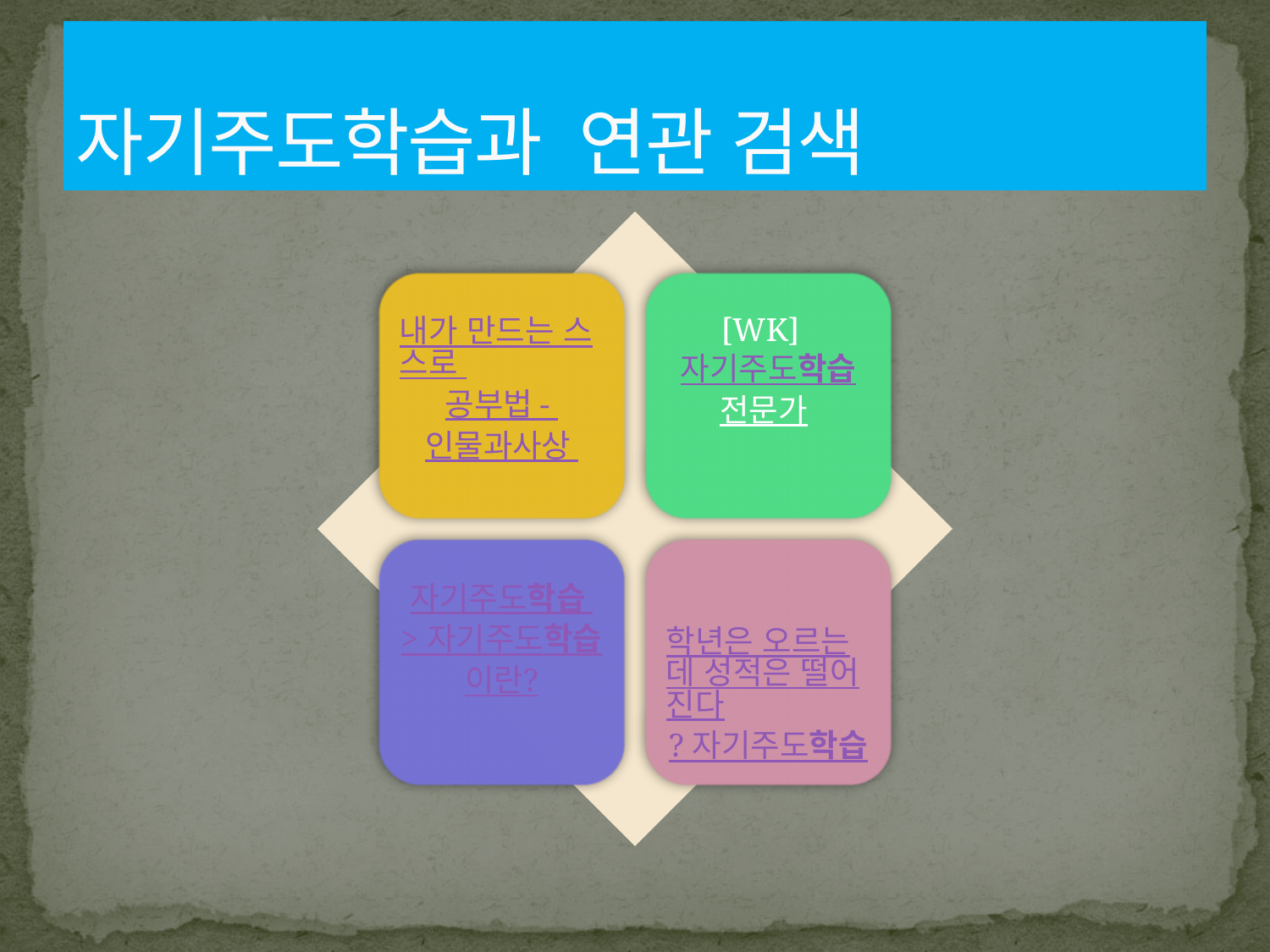

# 자기주도학습과  연관 검색
내가 만드는 스스로 공부법 - 인물과사상

[WK] 자기주도학습전문가

자기주도학습 > 자기주도학습이란?

학년은 오르는데 성적은 떨어진다? 자기주도학습